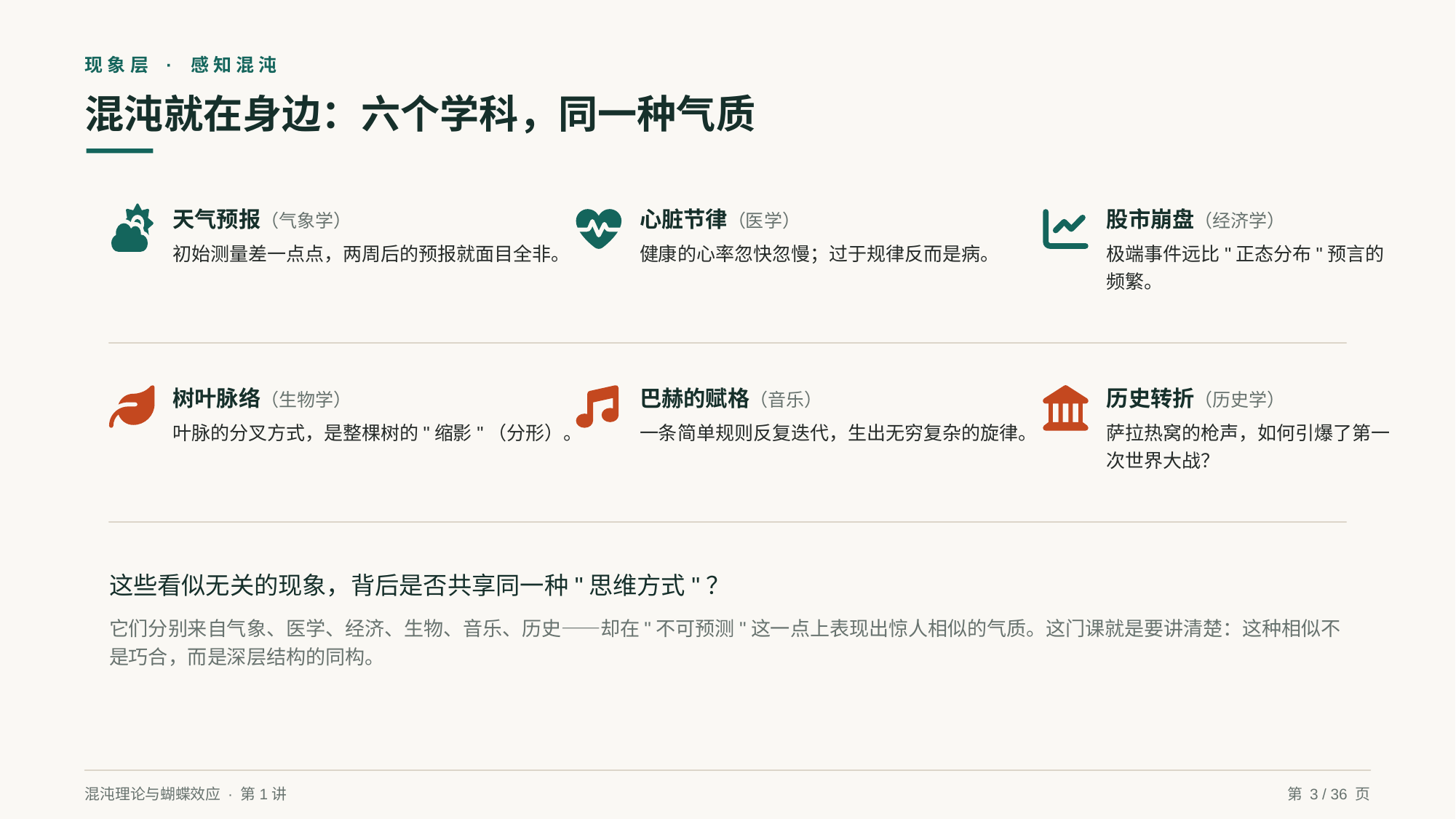

现象层 · 感知混沌
混沌就在身边：六个学科，同一种气质

天气预报（气象学）
初始测量差一点点，两周后的预报就面目全非。
心脏节律（医学）
健康的心率忽快忽慢；过于规律反而是病。
股市崩盘（经济学）
极端事件远比"正态分布"预言的频繁。

树叶脉络（生物学）
叶脉的分叉方式，是整棵树的"缩影"（分形）。
巴赫的赋格（音乐）
一条简单规则反复迭代，生出无穷复杂的旋律。
历史转折（历史学）
萨拉热窝的枪声，如何引爆了第一次世界大战？

这些看似无关的现象，背后是否共享同一种"思维方式"？
它们分别来自气象、医学、经济、生物、音乐、历史——却在"不可预测"这一点上表现出惊人相似的气质。这门课就是要讲清楚：这种相似不是巧合，而是深层结构的同构。

混沌理论与蝴蝶效应 · 第1讲
第 3 / 36 页